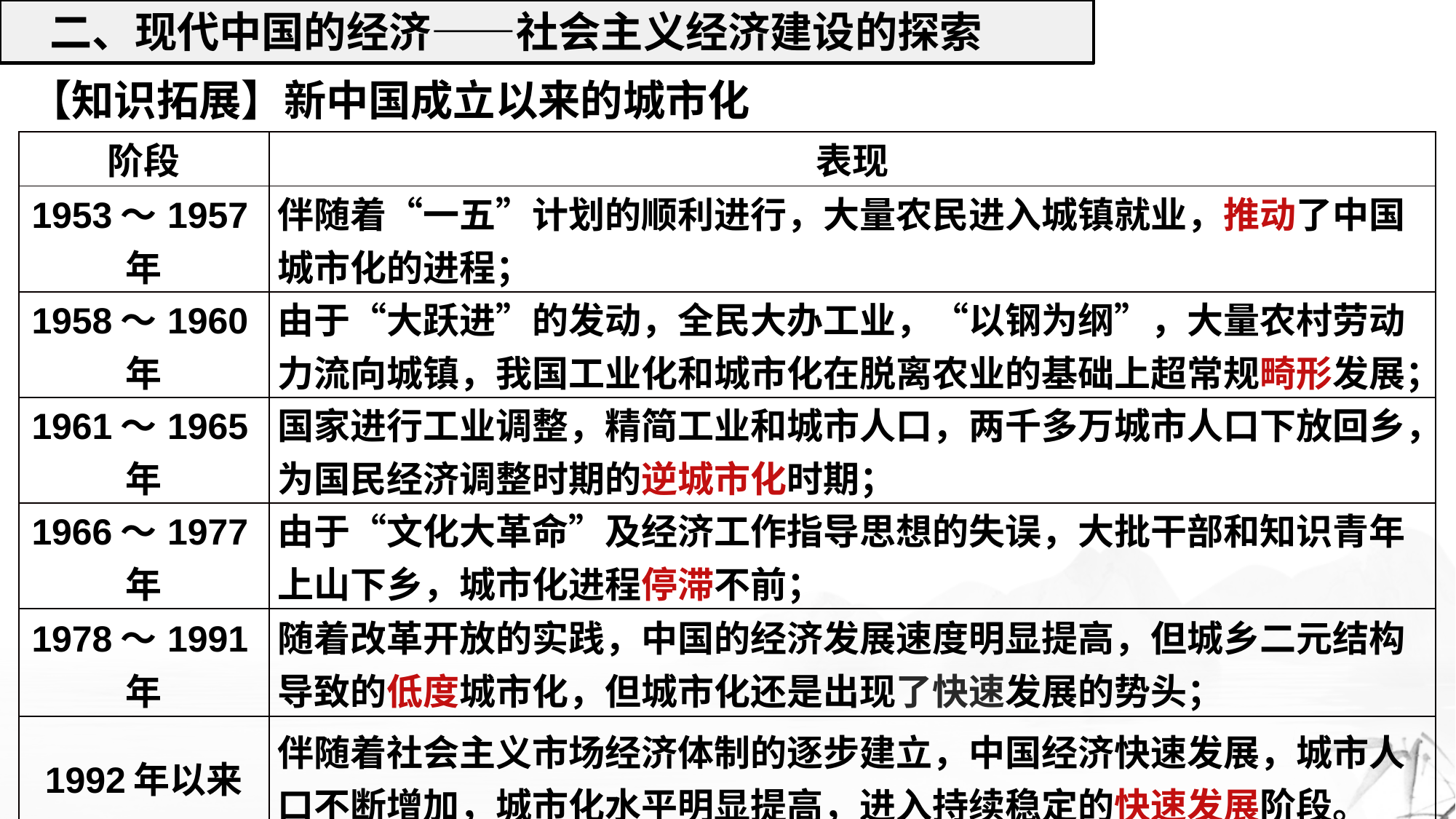

二、现代中国的经济——社会主义经济建设的探索
# 【知识拓展】新中国成立以来的城市化
| 阶段 | 表现 |
| --- | --- |
| 1953～1957年 | 伴随着“一五”计划的顺利进行，大量农民进入城镇就业，推动了中国城市化的进程； |
| 1958～1960年 | 由于“大跃进”的发动，全民大办工业，“以钢为纲”，大量农村劳动力流向城镇，我国工业化和城市化在脱离农业的基础上超常规畸形发展； |
| 1961～1965年 | 国家进行工业调整，精简工业和城市人口，两千多万城市人口下放回乡，为国民经济调整时期的逆城市化时期； |
| 1966～1977年 | 由于“文化大革命”及经济工作指导思想的失误，大批干部和知识青年上山下乡，城市化进程停滞不前； |
| 1978～1991年 | 随着改革开放的实践，中国的经济发展速度明显提高，但城乡二元结构导致的低度城市化，但城市化还是出现了快速发展的势头； |
| 1992年以来 | 伴随着社会主义市场经济体制的逐步建立，中国经济快速发展，城市人口不断增加，城市化水平明显提高，进入持续稳定的快速发展阶段。 |